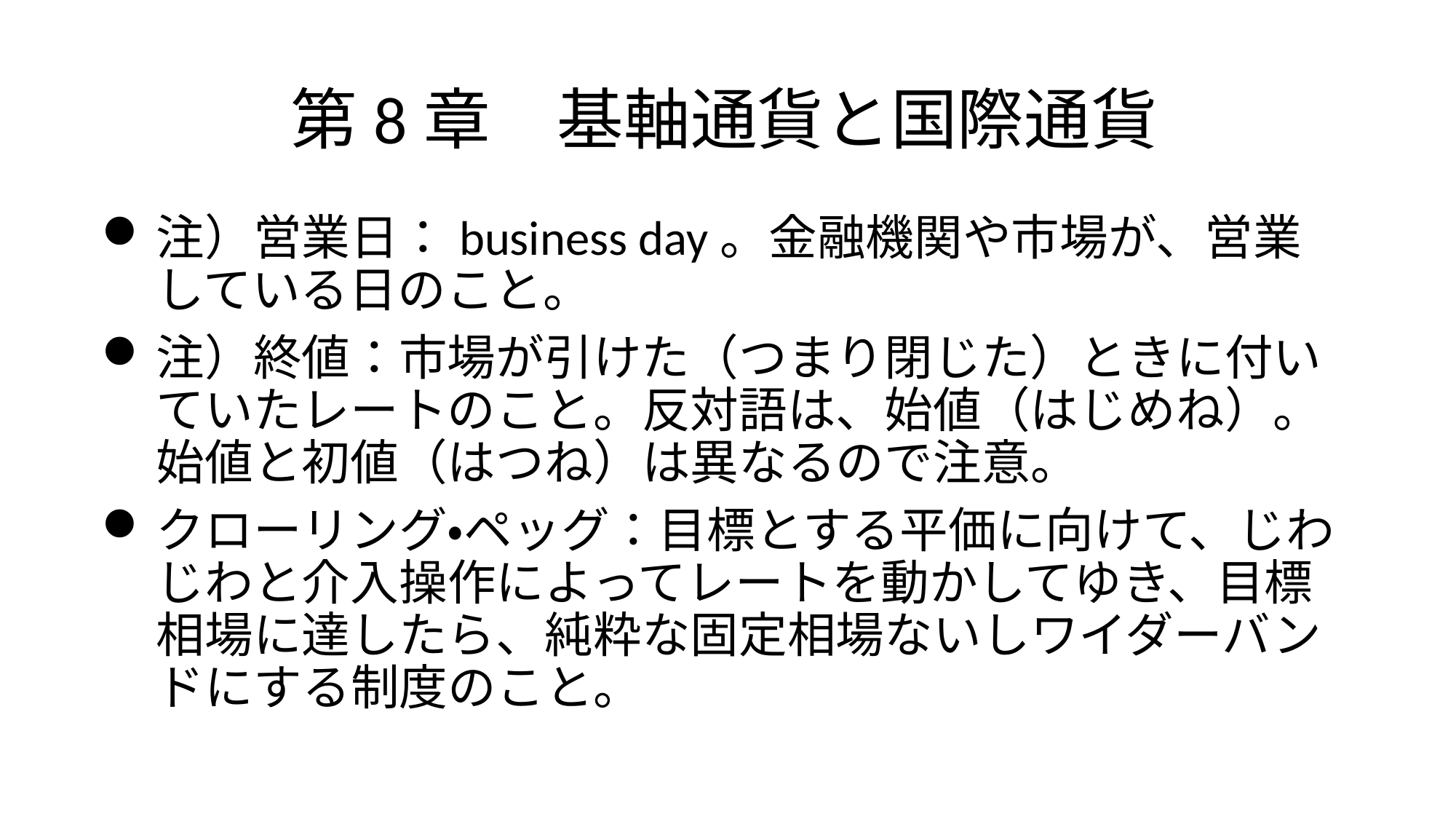

# 第8章　基軸通貨と国際通貨
注）営業日：business day。金融機関や市場が、営業している日のこと。
注）終値：市場が引けた（つまり閉じた）ときに付いていたレートのこと。反対語は、始値（はじめね）。始値と初値（はつね）は異なるので注意。
クローリング・ペッグ：目標とする平価に向けて、じわじわと介入操作によってレートを動かしてゆき、目標相場に達したら、純粋な固定相場ないしワイダーバンドにする制度のこと。